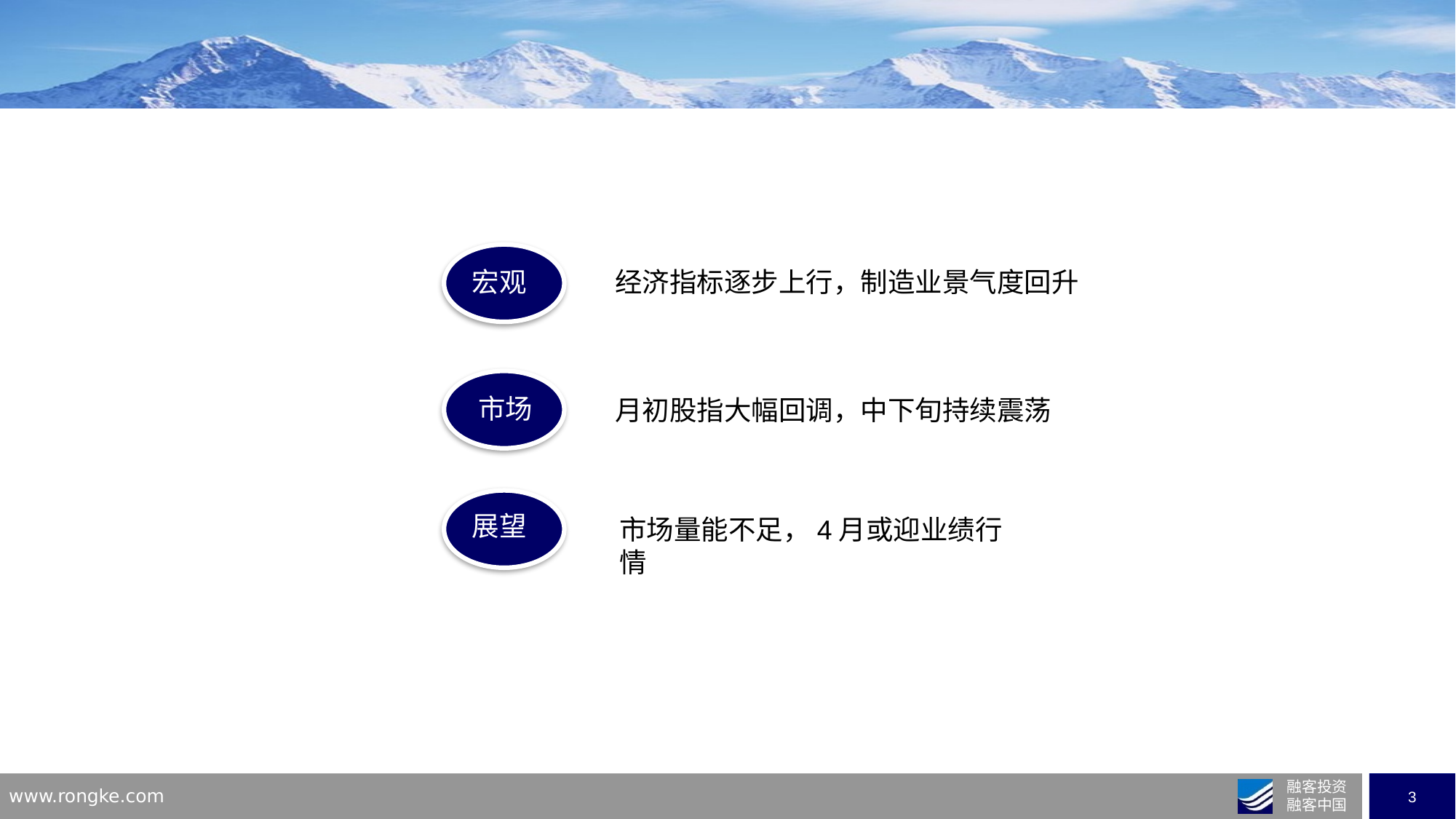

宏观
经济指标逐步上行，制造业景气度回升

月初股指大幅回调，中下旬持续震荡
市场

展望
市场量能不足，4月或迎业绩行情